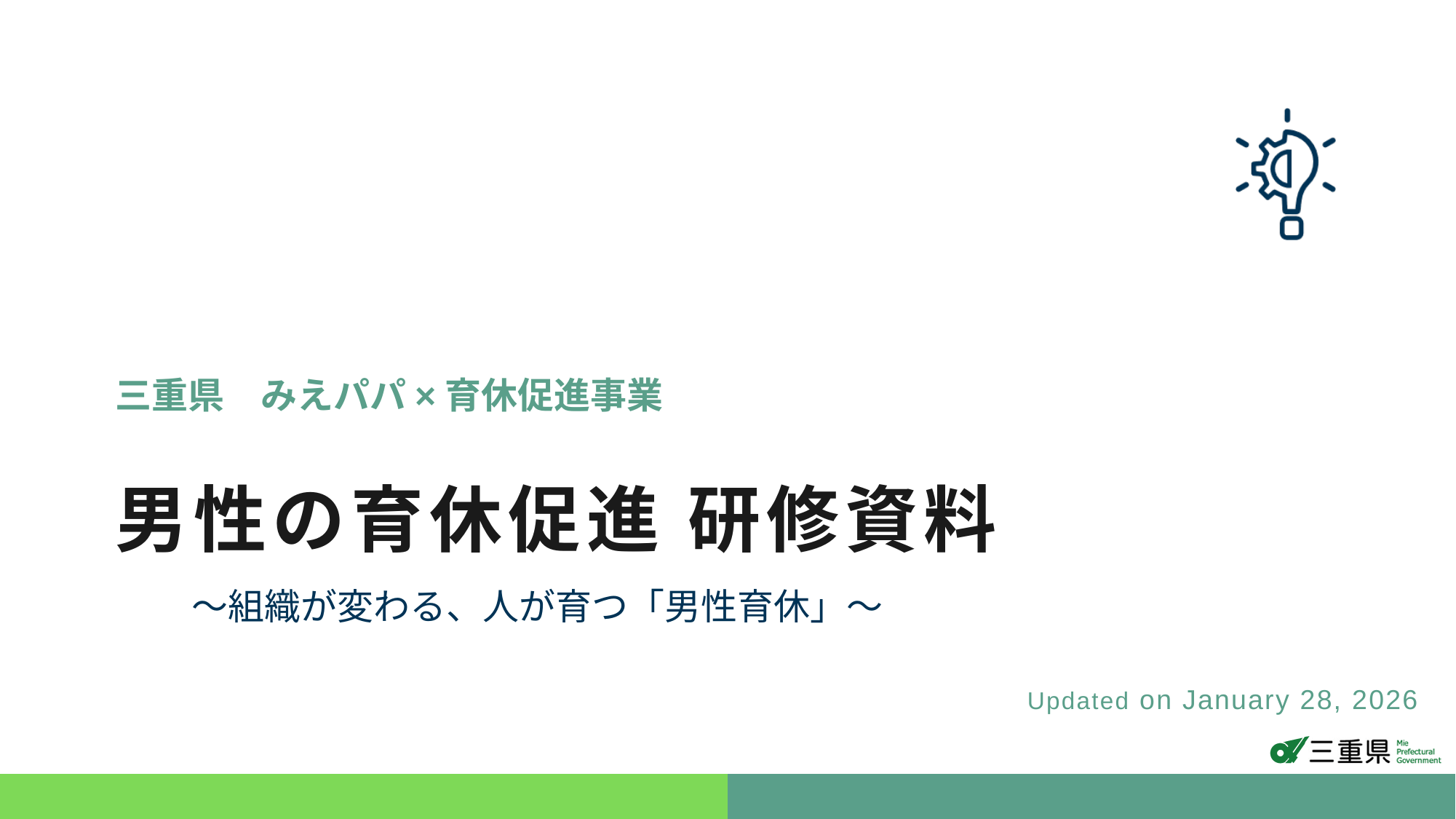

三重県　みえパパ×育休促進事業
男性の育休促進 研修資料
～組織が変わる、人が育つ「男性育休」～
Updated on January 28, 2026